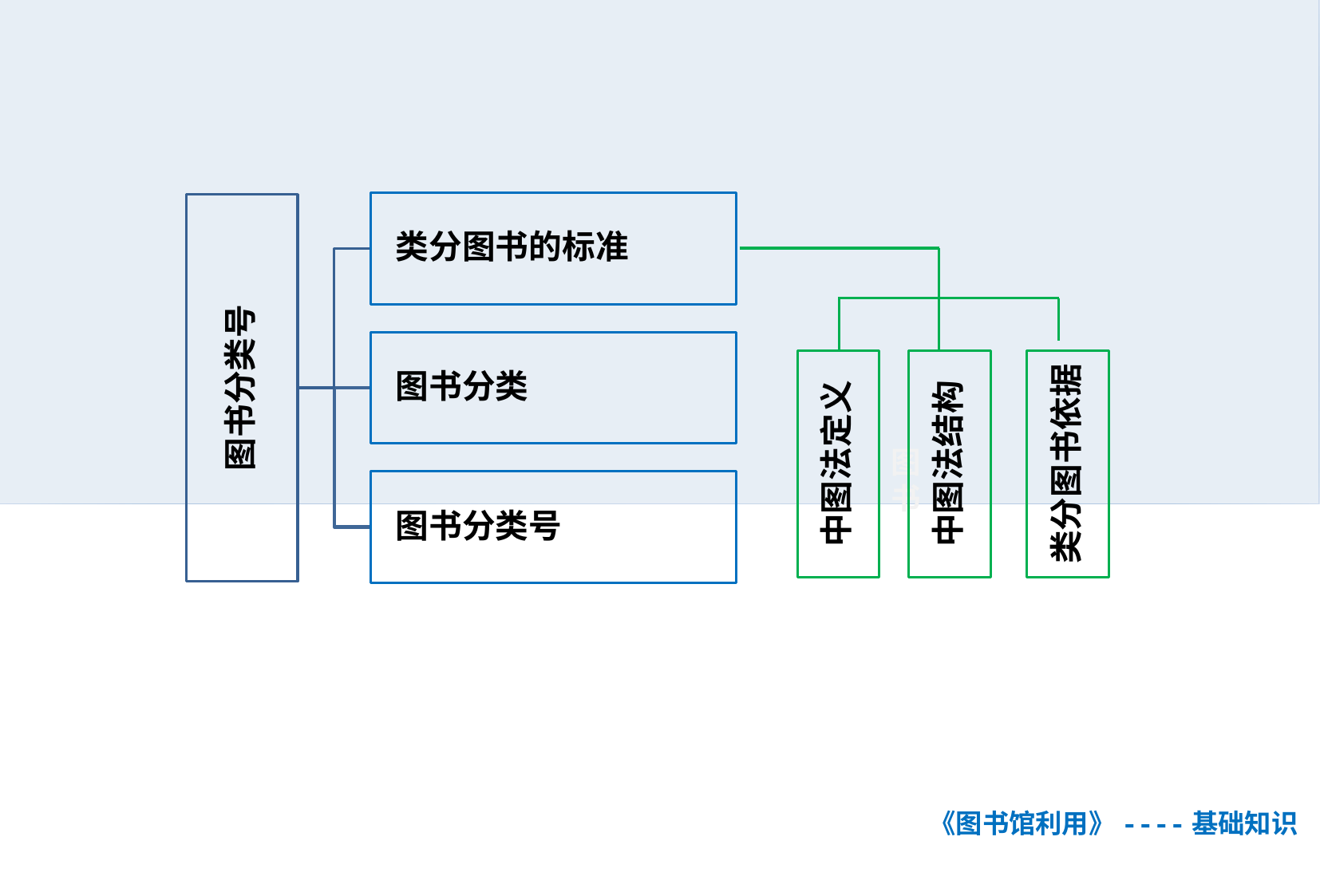

图书分类号
  类分图书的标准
  图书分类
  图书分类号

中图法结构

中图法定义

类分图书依据
图书
《图书馆利用》----基础知识